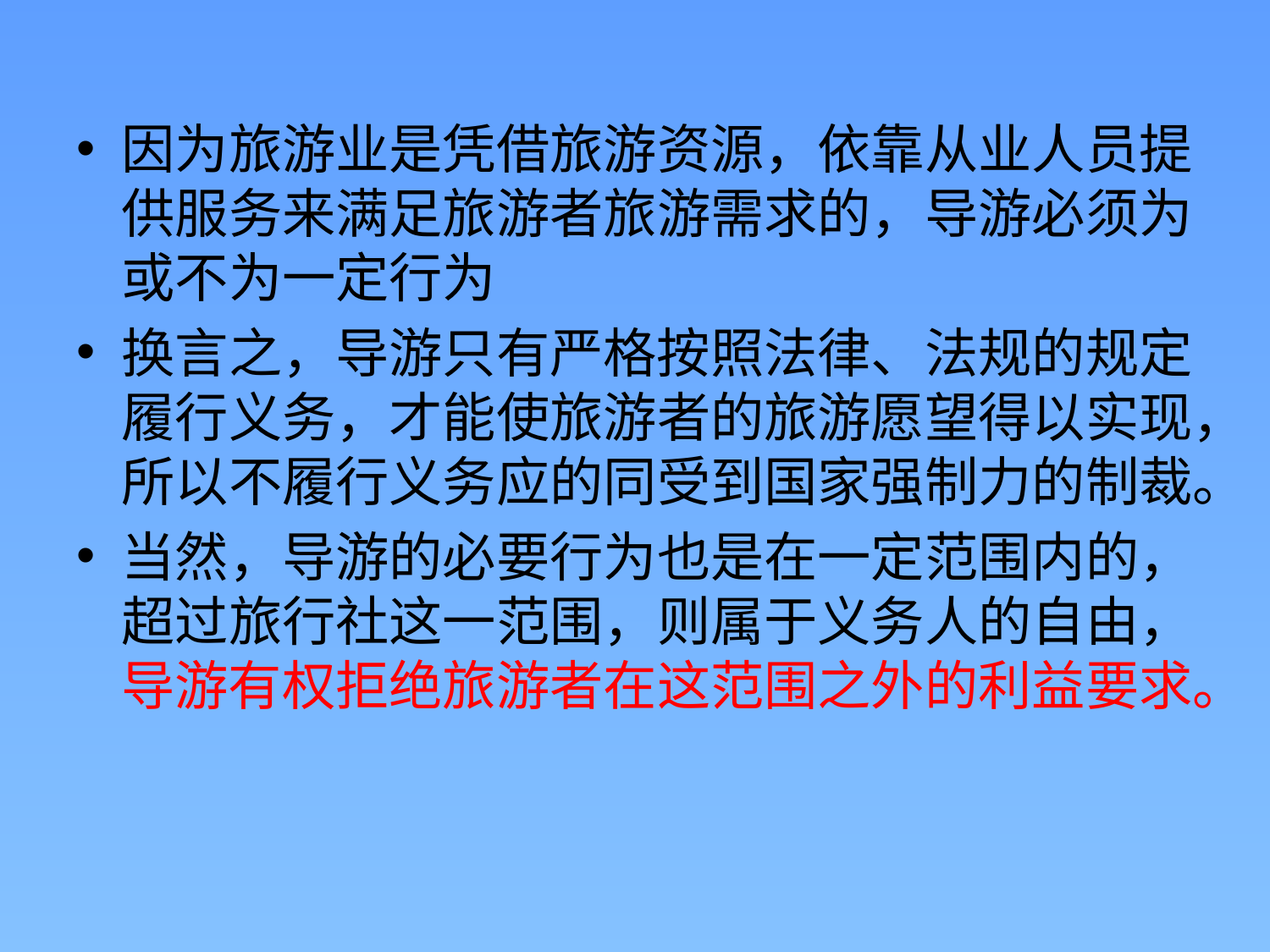

因为旅游业是凭借旅游资源，依靠从业人员提供服务来满足旅游者旅游需求的，导游必须为或不为一定行为
换言之，导游只有严格按照法律、法规的规定履行义务，才能使旅游者的旅游愿望得以实现，所以不履行义务应的同受到国家强制力的制裁。
当然，导游的必要行为也是在一定范围内的， 超过旅行社这一范围，则属于义务人的自由，导游有权拒绝旅游者在这范围之外的利益要求。